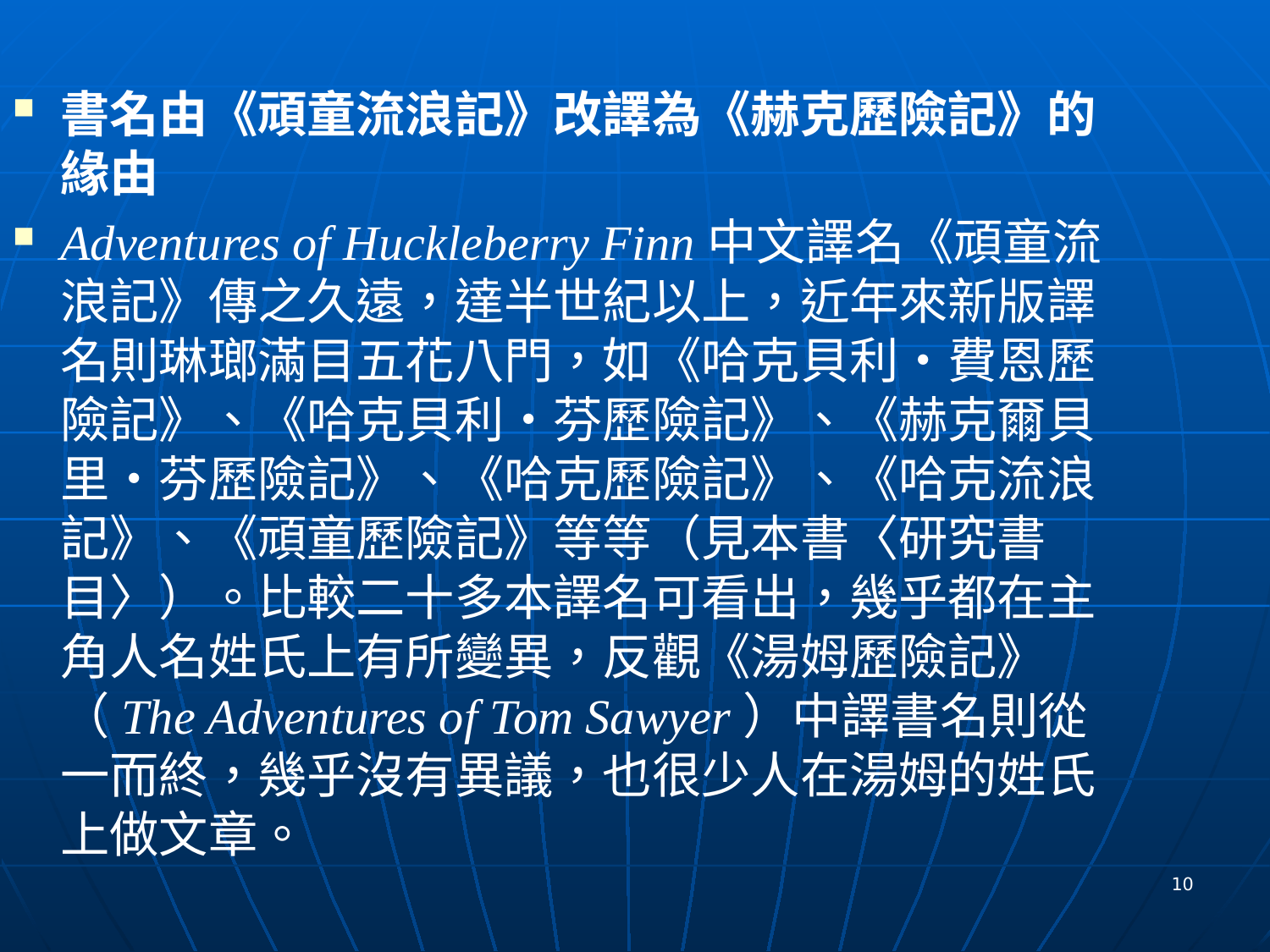

書名由《頑童流浪記》改譯為《赫克歷險記》的緣由
Adventures of Huckleberry Finn中文譯名《頑童流浪記》傳之久遠，達半世紀以上，近年來新版譯名則琳瑯滿目五花八門，如《哈克貝利‧費恩歷險記》、《哈克貝利‧芬歷險記》、《赫克爾貝里‧芬歷險記》、《哈克歷險記》、《哈克流浪記》、《頑童歷險記》等等（見本書〈研究書目〉）。比較二十多本譯名可看出，幾乎都在主角人名姓氏上有所變異，反觀《湯姆歷險記》（The Adventures of Tom Sawyer）中譯書名則從一而終，幾乎沒有異議，也很少人在湯姆的姓氏上做文章。

10